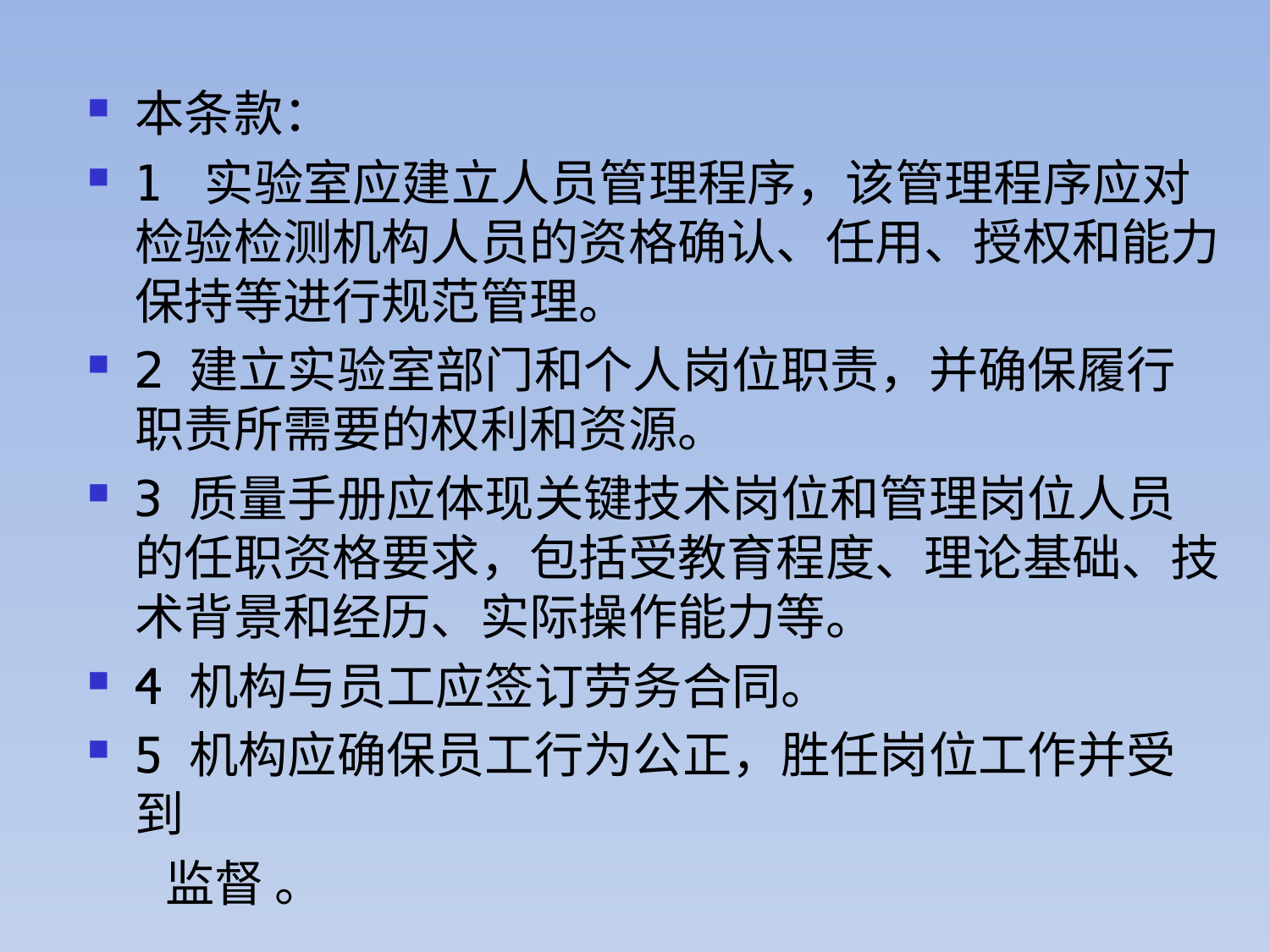

本条款：
1  实验室应建立人员管理程序，该管理程序应对检验检测机构人员的资格确认、任用、授权和能力保持等进行规范管理。
2 建立实验室部门和个人岗位职责，并确保履行职责所需要的权利和资源。
3 质量手册应体现关键技术岗位和管理岗位人员的任职资格要求，包括受教育程度、理论基础、技术背景和经历、实际操作能力等。
4 机构与员工应签订劳务合同。
5 机构应确保员工行为公正，胜任岗位工作并受到
      监督 。